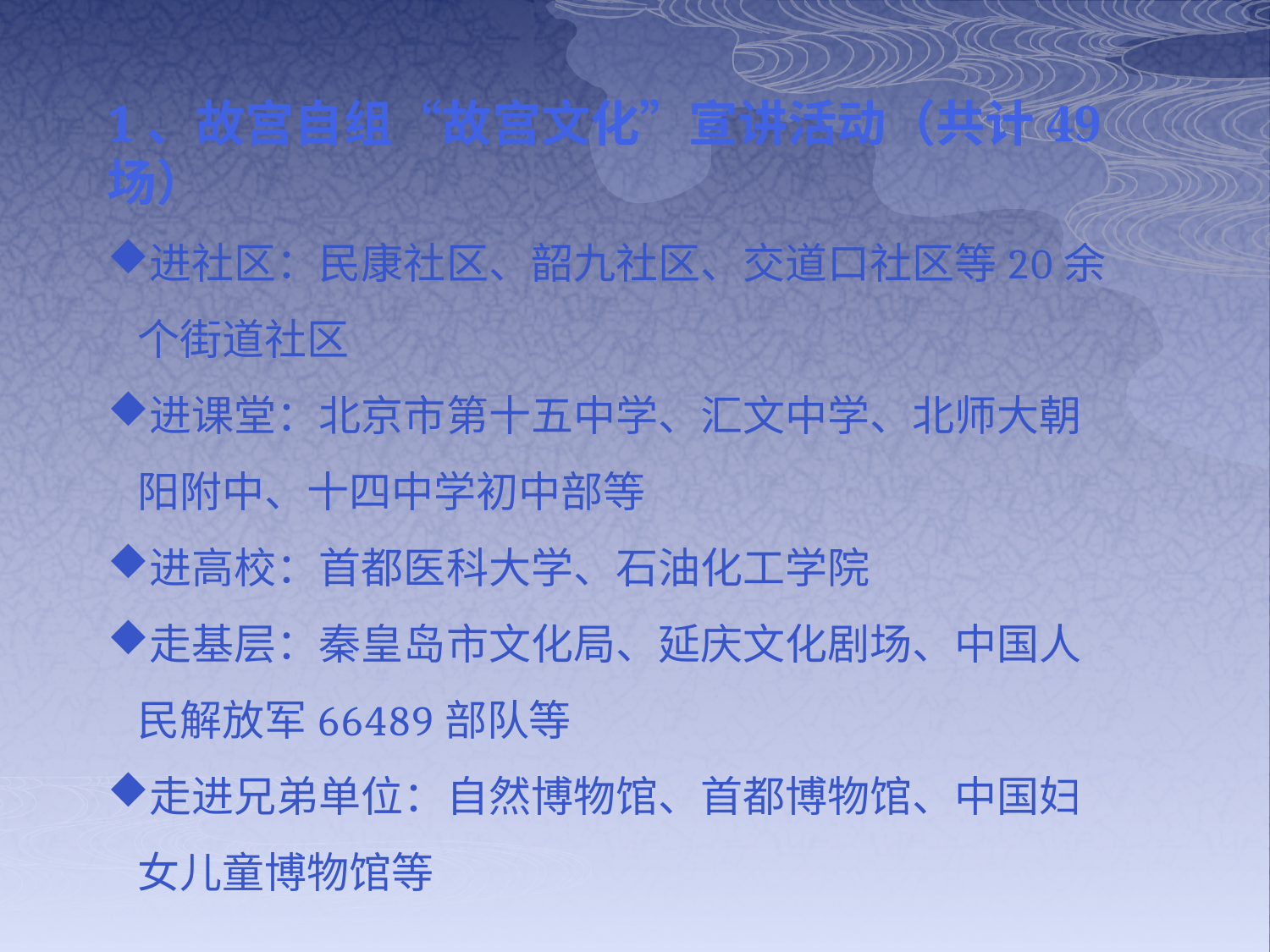

1、故宫自组“故宫文化”宣讲活动（共计49场）
进社区：民康社区、韶九社区、交道口社区等20余个街道社区
进课堂：北京市第十五中学、汇文中学、北师大朝阳附中、十四中学初中部等
进高校：首都医科大学、石油化工学院
走基层：秦皇岛市文化局、延庆文化剧场、中国人民解放军66489部队等
走进兄弟单位：自然博物馆、首都博物馆、中国妇女儿童博物馆等